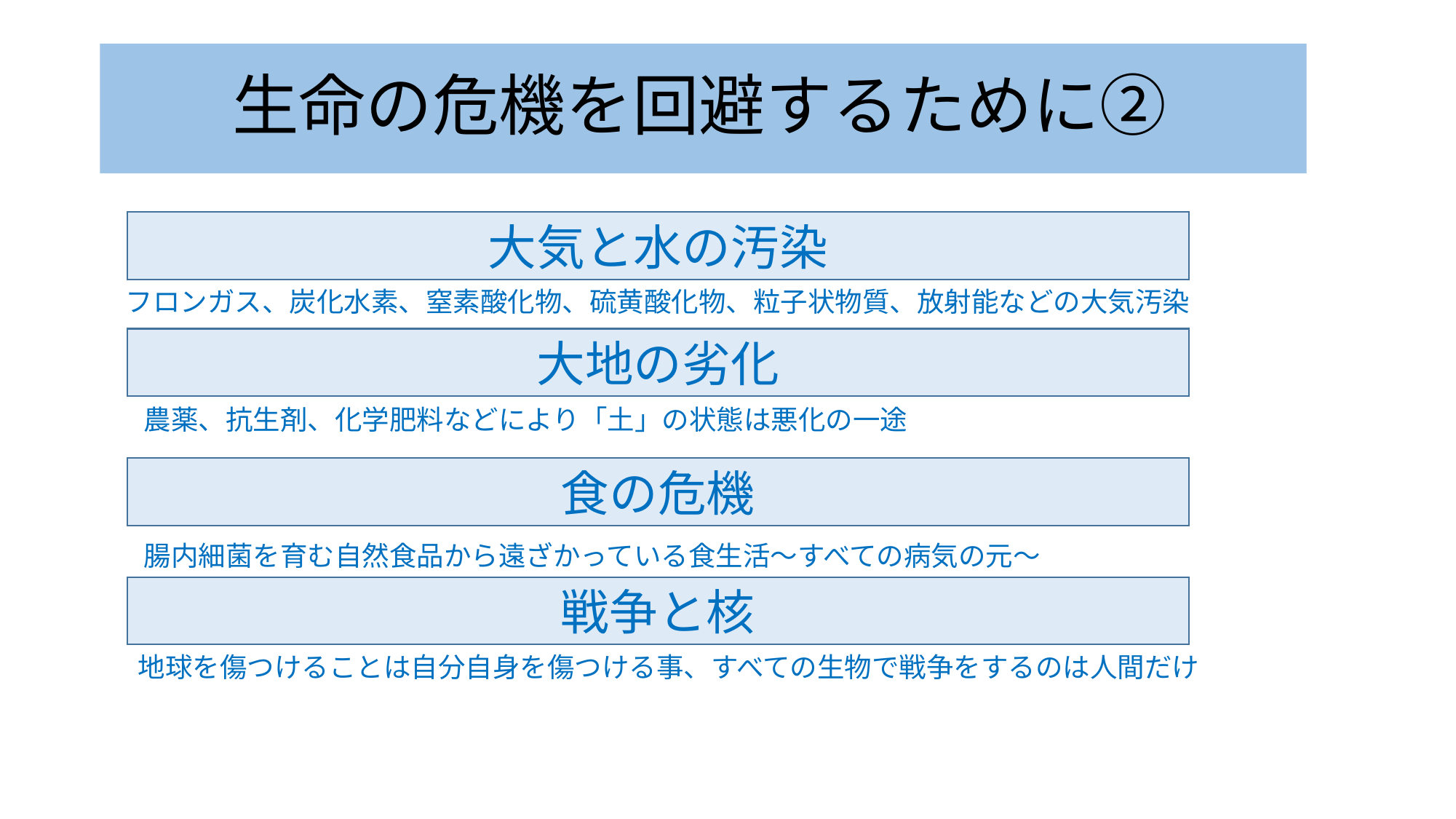

# 生命の危機を回避するために②
大気と水の汚染
フロンガス、炭化水素、窒素酸化物、硫黄酸化物、粒子状物質、放射能などの大気汚染
大地の劣化
農薬、抗生剤、化学肥料などにより「土」の状態は悪化の一途
食の危機
腸内細菌を育む自然食品から遠ざかっている食生活～すべての病気の元～
戦争と核
地球を傷つけることは自分自身を傷つける事、すべての生物で戦争をするのは人間だけ